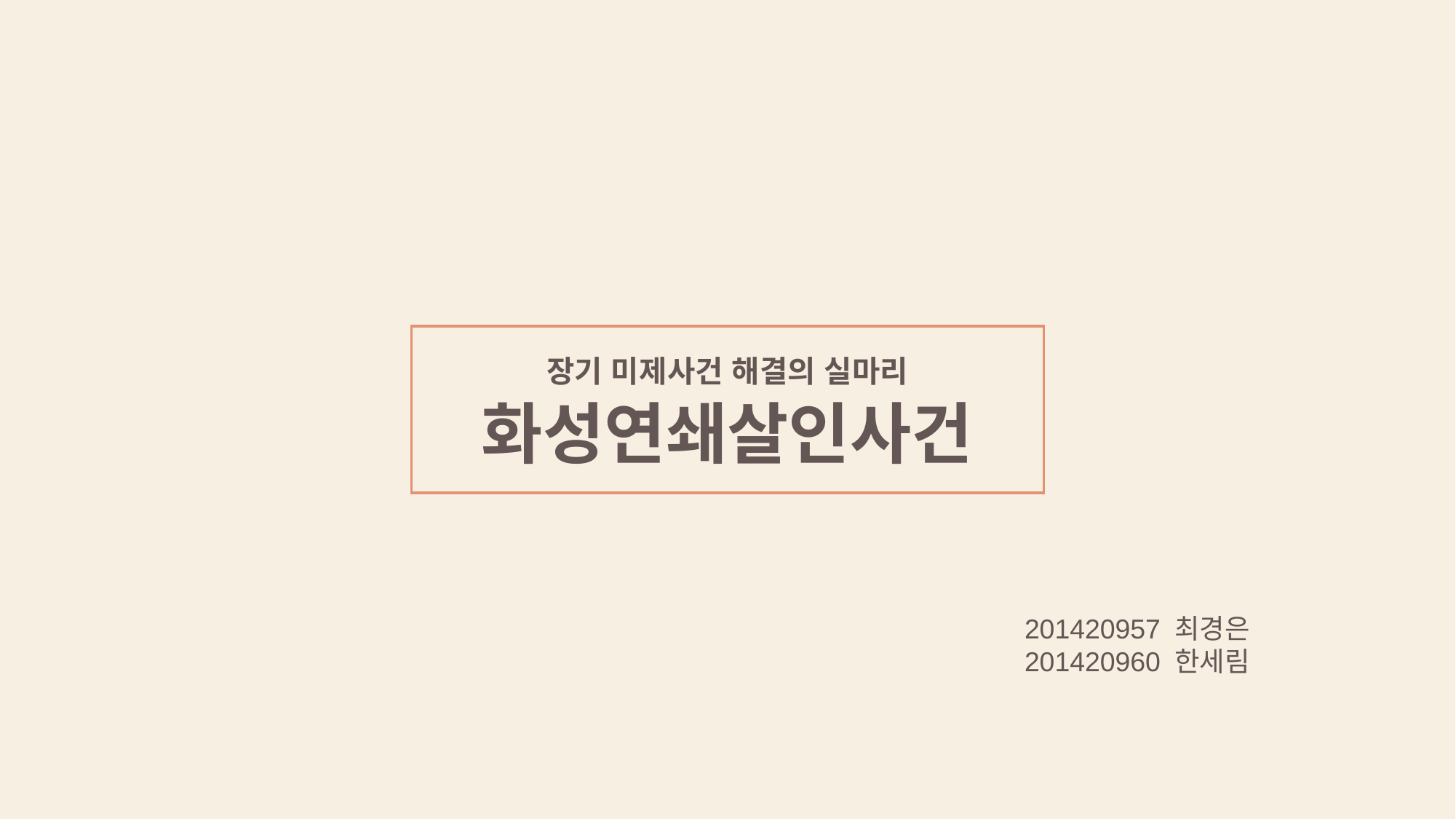

장기 미제사건 해결의 실마리
화성연쇄살인사건
201420957 최경은
201420960 한세림